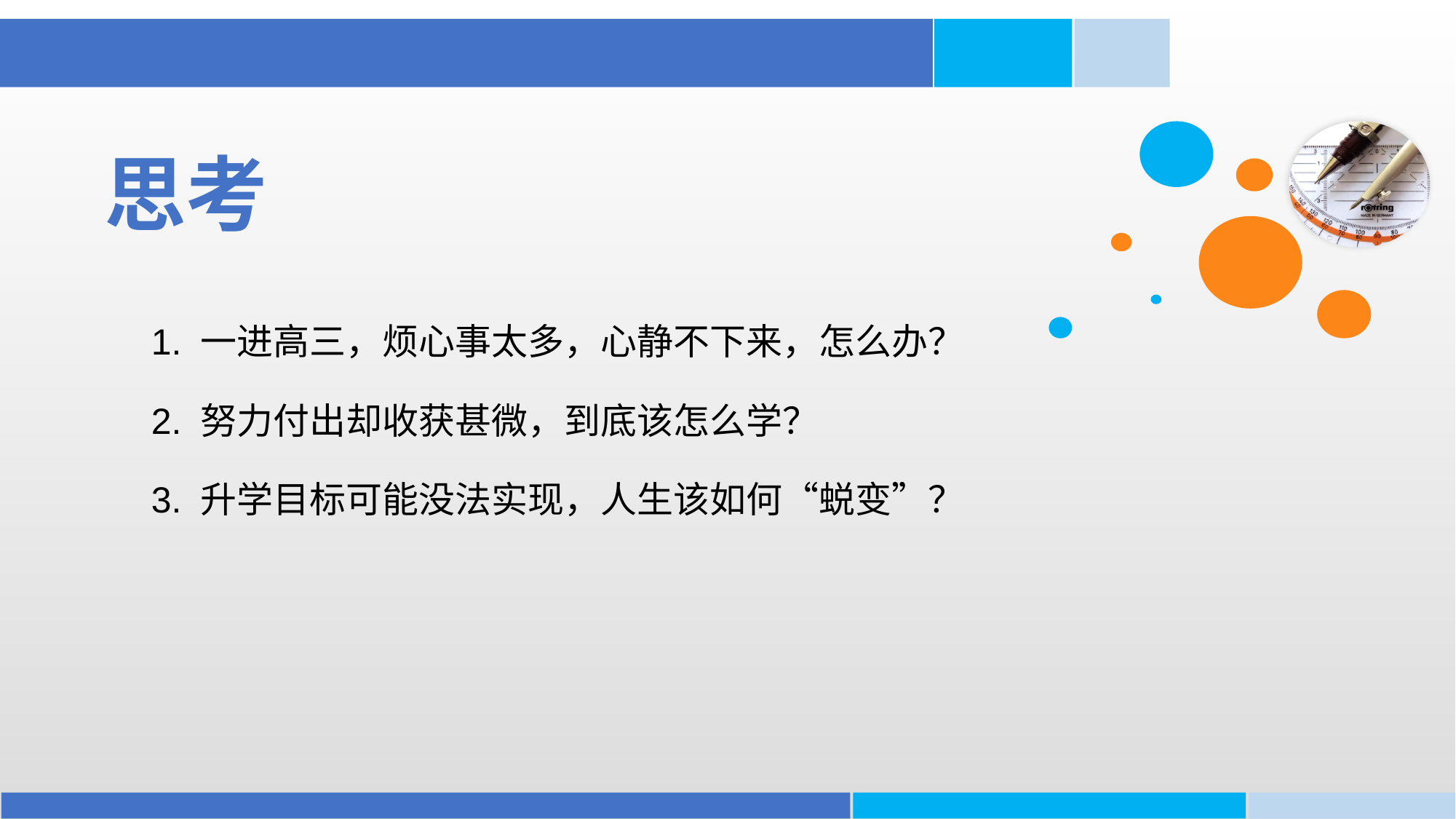

思考
1. 一进高三，烦心事太多，心静不下来，怎么办？
2. 努力付出却收获甚微，到底该怎么学？
3. 升学目标可能没法实现，人生该如何“蜕变”？